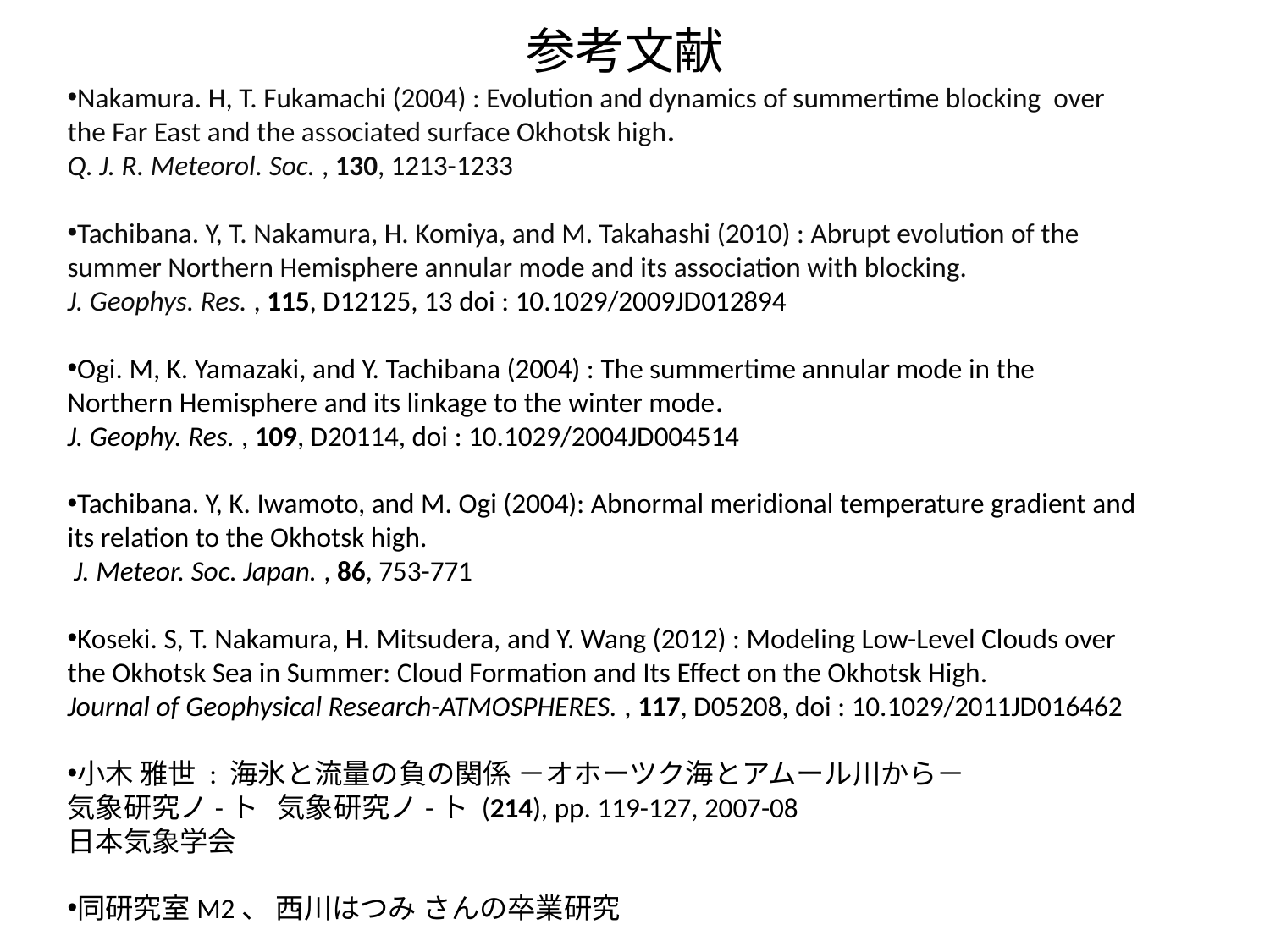

参考文献
Nakamura. H, T. Fukamachi (2004) : Evolution and dynamics of summertime blocking  over the Far East and the associated surface Okhotsk high.
Q. J. R. Meteorol. Soc. , 130, 1213-1233

Tachibana. Y, T. Nakamura, H. Komiya, and M. Takahashi (2010) : Abrupt evolution of the summer Northern Hemisphere annular mode and its association with blocking.
J. Geophys. Res. , 115, D12125, 13 doi : 10.1029/2009JD012894
Ogi. M, K. Yamazaki, and Y. Tachibana (2004) : The summertime annular mode in the Northern Hemisphere and its linkage to the winter mode.
J. Geophy. Res. , 109, D20114, doi : 10.1029/2004JD004514

Tachibana. Y, K. Iwamoto, and M. Ogi (2004): Abnormal meridional temperature gradient and its relation to the Okhotsk high.
 J. Meteor. Soc. Japan. , 86, 753-771

Koseki. S, T. Nakamura, H. Mitsudera, and Y. Wang (2012) : Modeling Low-Level Clouds over the Okhotsk Sea in Summer: Cloud Formation and Its Effect on the Okhotsk High.
Journal of Geophysical Research-ATMOSPHERES. , 117, D05208, doi : 10.1029/2011JD016462

小木 雅世 : 海氷と流量の負の関係 －オホーツク海とアムール川から－
気象研究ノ-ト   気象研究ノ-ト (214), pp. 119-127, 2007-08
日本気象学会

同研究室M2、 西川はつみ さんの卒業研究